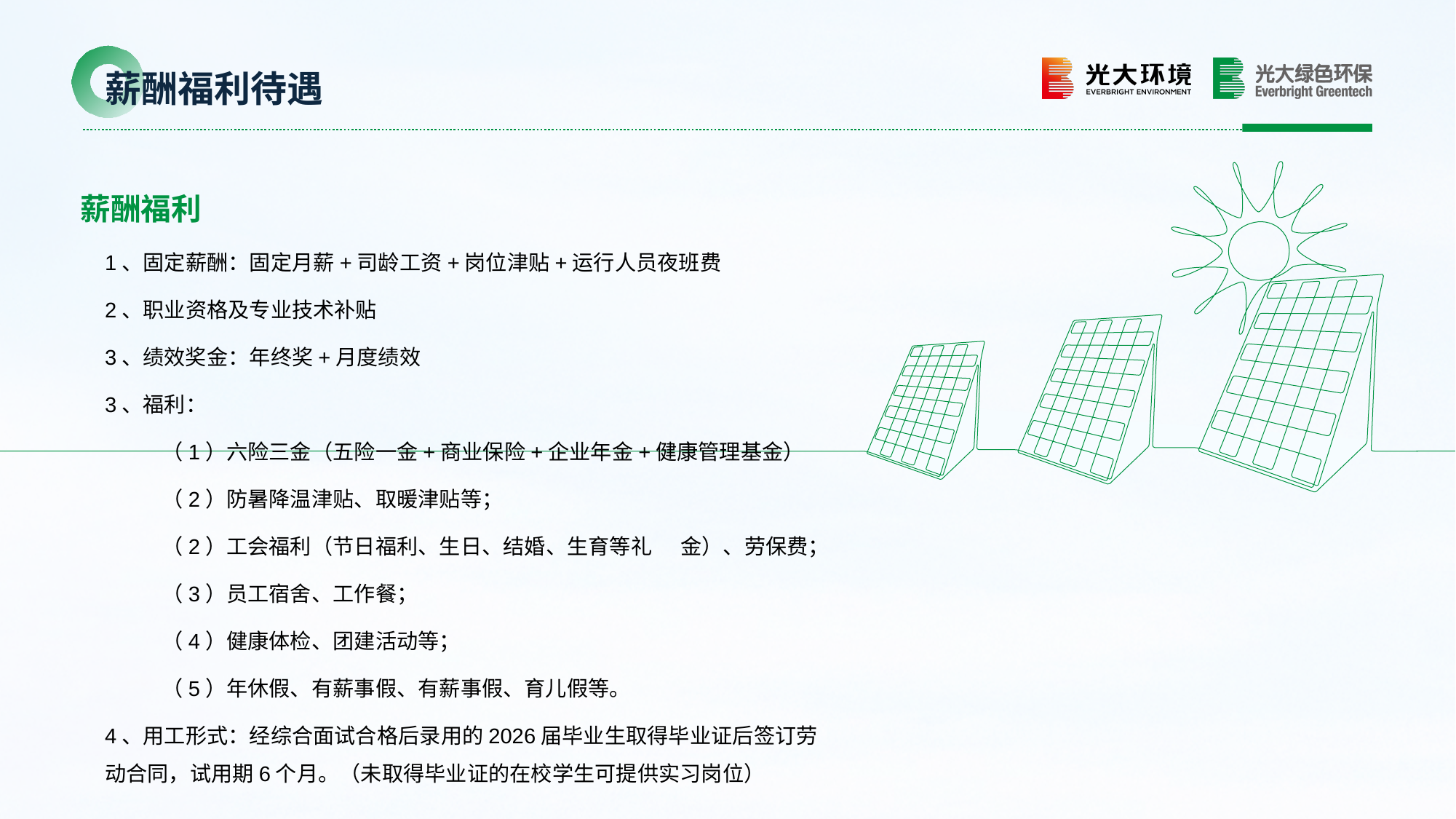

薪酬福利待遇

薪酬福利
1、固定薪酬：固定月薪+司龄工资+岗位津贴+运行人员夜班费
2、职业资格及专业技术补贴
3、绩效奖金：年终奖+月度绩效
3、福利：
           （1）六险三金（五险一金+商业保险+企业年金+健康管理基金）
           （2）防暑降温津贴、取暖津贴等；
           （2）工会福利（节日福利、生日、结婚、生育等礼      金）、劳保费；
           （3）员工宿舍、工作餐；
           （4）健康体检、团建活动等；
           （5）年休假、有薪事假、有薪事假、育儿假等。
4、用工形式：经综合面试合格后录用的2026届毕业生取得毕业证后签订劳动合同，试用期6个月。（未取得毕业证的在校学生可提供实习岗位）